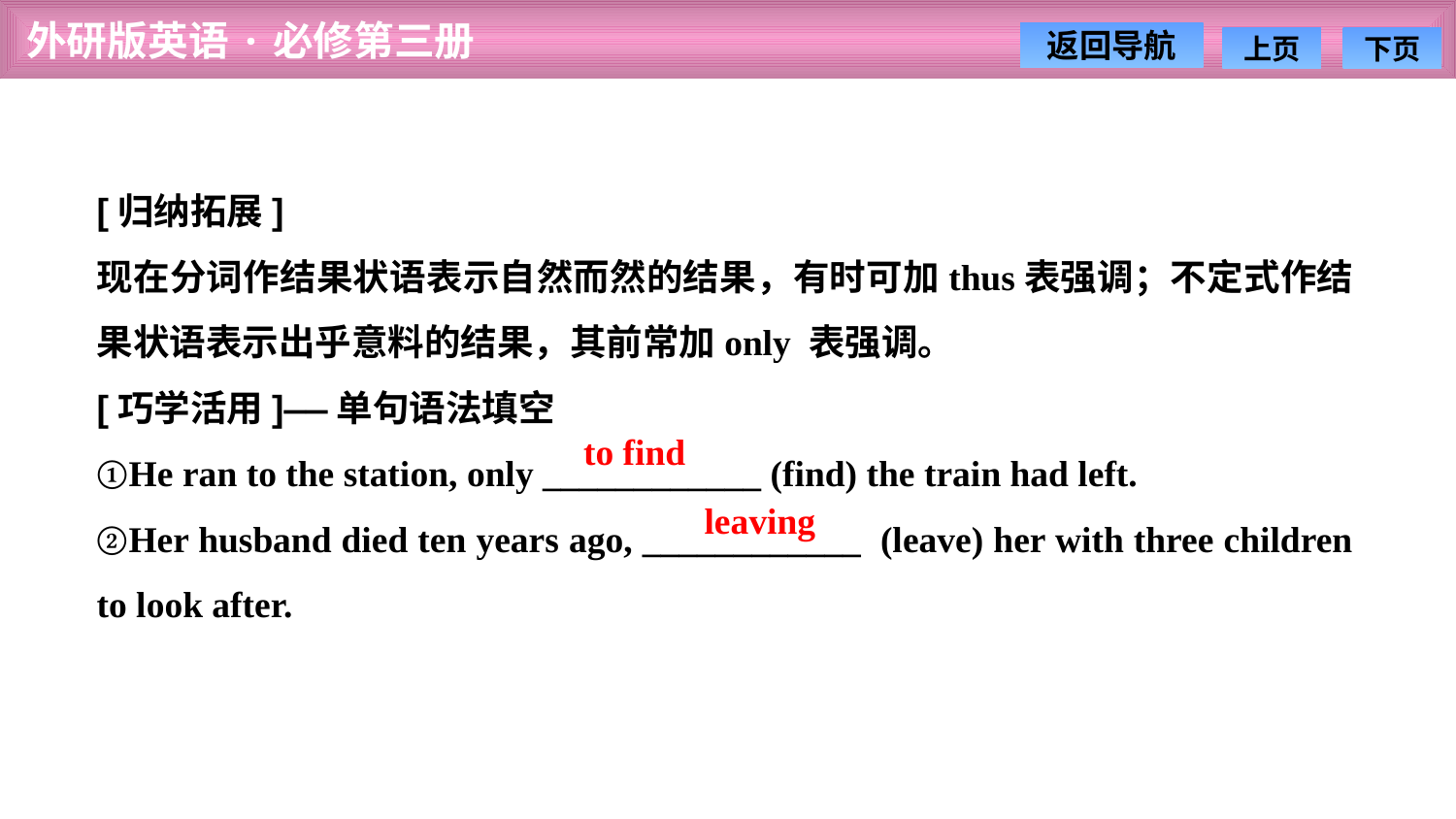

[归纳拓展]
现在分词作结果状语表示自然而然的结果，有时可加thus表强调；不定式作结果状语表示出乎意料的结果，其前常加only 表强调。
[巧学活用]——单句语法填空
①He ran to the station, only ____________ (find) the train had left.
②Her husband died ten years ago, ____________  (leave) her with three children to look after.
to find
leaving